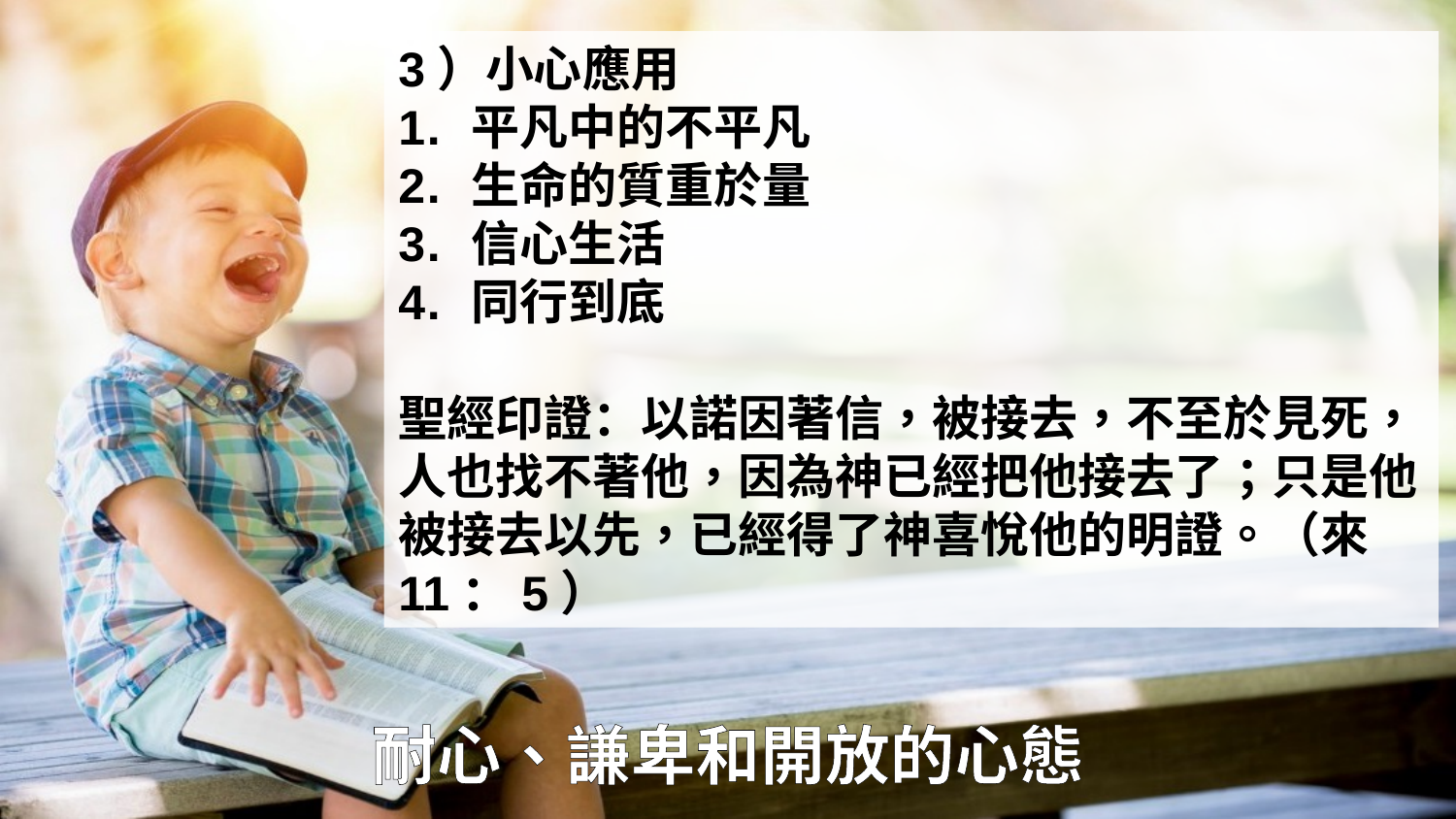

3）小心應用
平凡中的不平凡
生命的質重於量
信心生活
同行到底

聖經印證：以諾因著信，被接去，不至於見死，人也找不著他，因為神已經把他接去了；只是他被接去以先，已經得了神喜悅他的明證。（來11：5）
# 耐心、謙卑和開放的心態